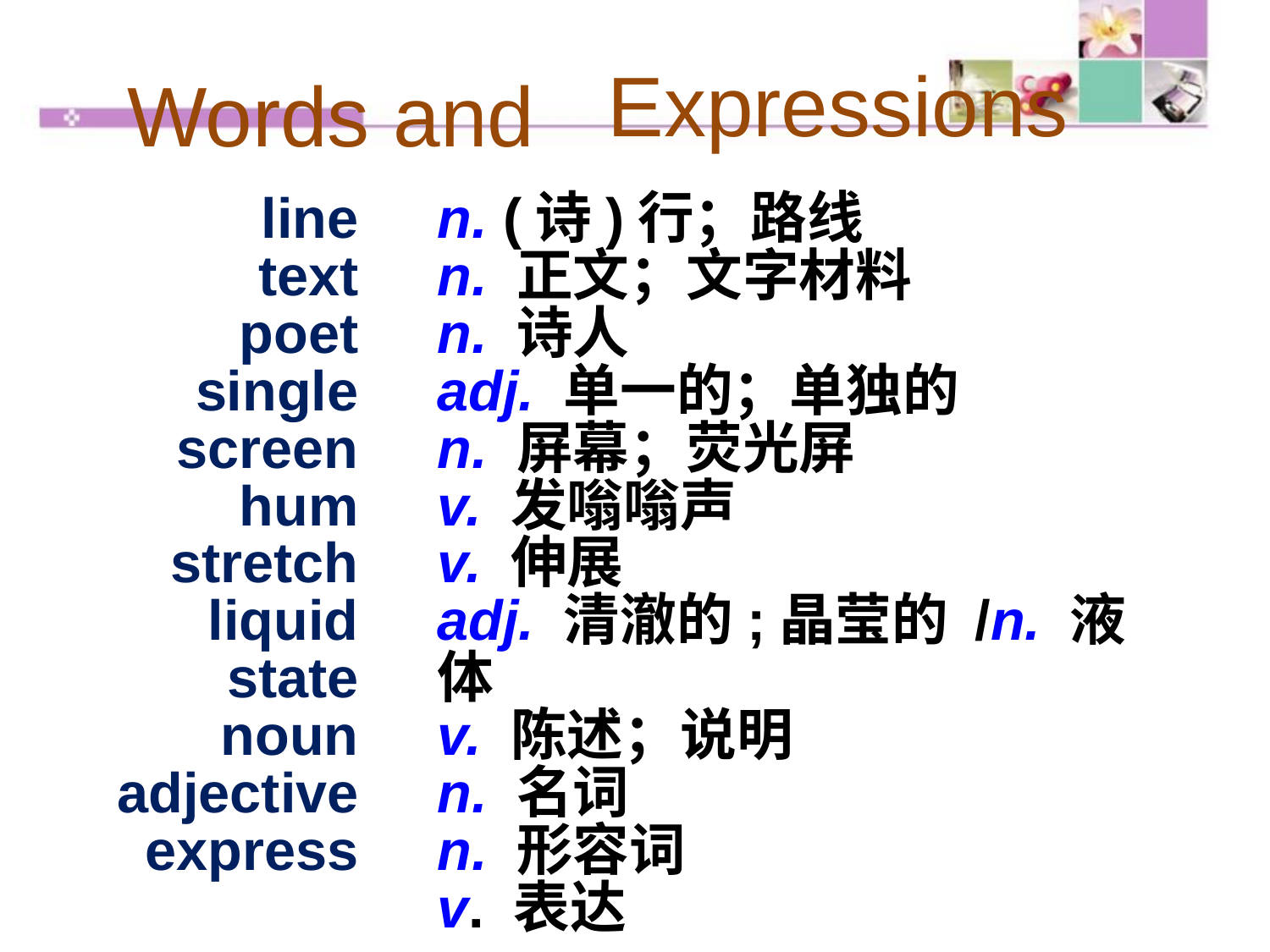

Expressions
Words and
line
text
poet
single
screen
hum
stretch
liquid
state
noun
adjective
express
n. (诗)行；路线
n. 正文；文字材料
n. 诗人
adj. 单一的；单独的
n. 屏幕；荧光屏
v. 发嗡嗡声
v. 伸展
adj. 清澈的;晶莹的 /n. 液体
v. 陈述；说明
n. 名词
n. 形容词
v. 表达